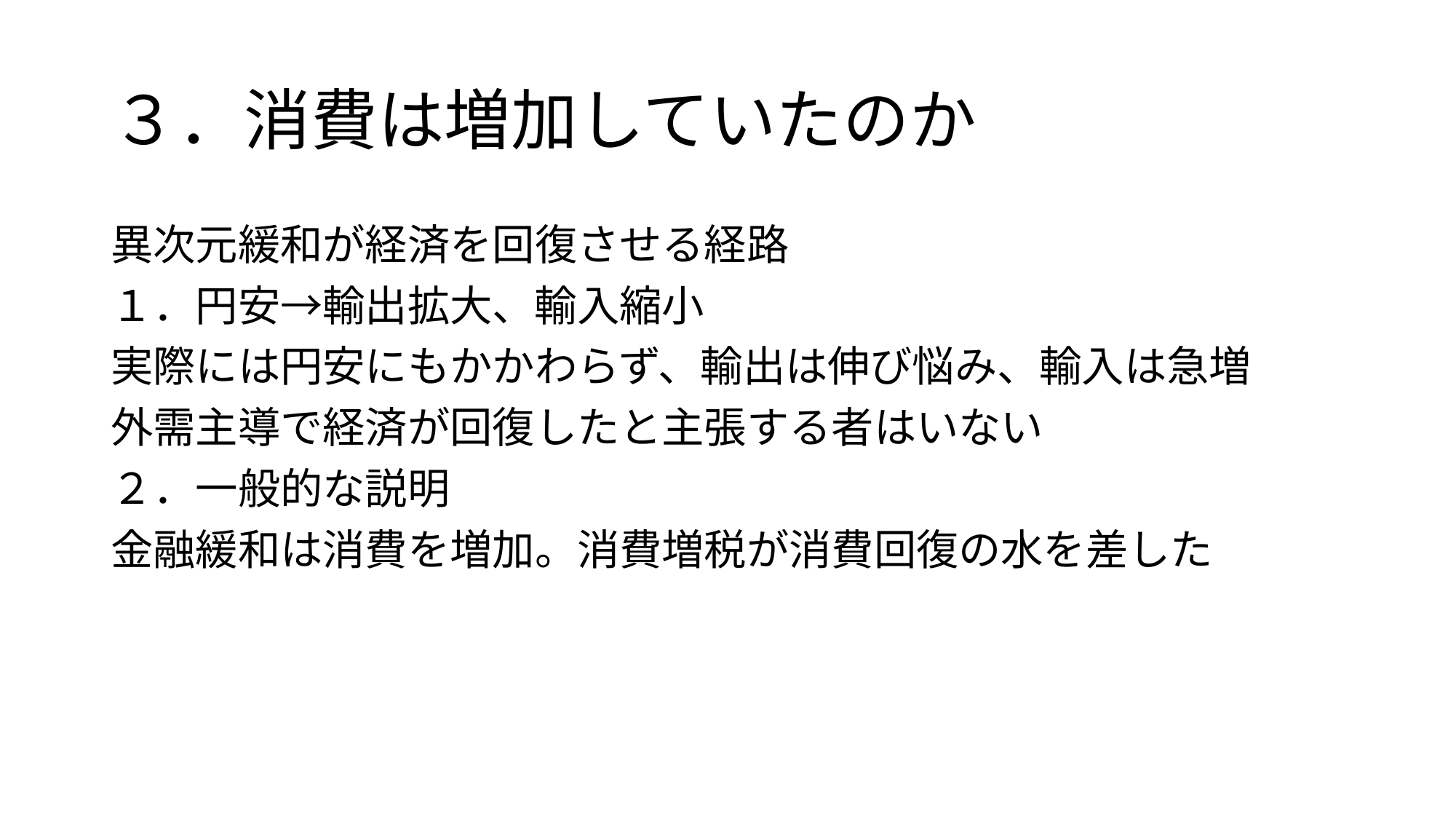

# ３．消費は増加していたのか
異次元緩和が経済を回復させる経路
１．円安→輸出拡大、輸入縮小
実際には円安にもかかわらず、輸出は伸び悩み、輸入は急増
外需主導で経済が回復したと主張する者はいない
２．一般的な説明
金融緩和は消費を増加。消費増税が消費回復の水を差した